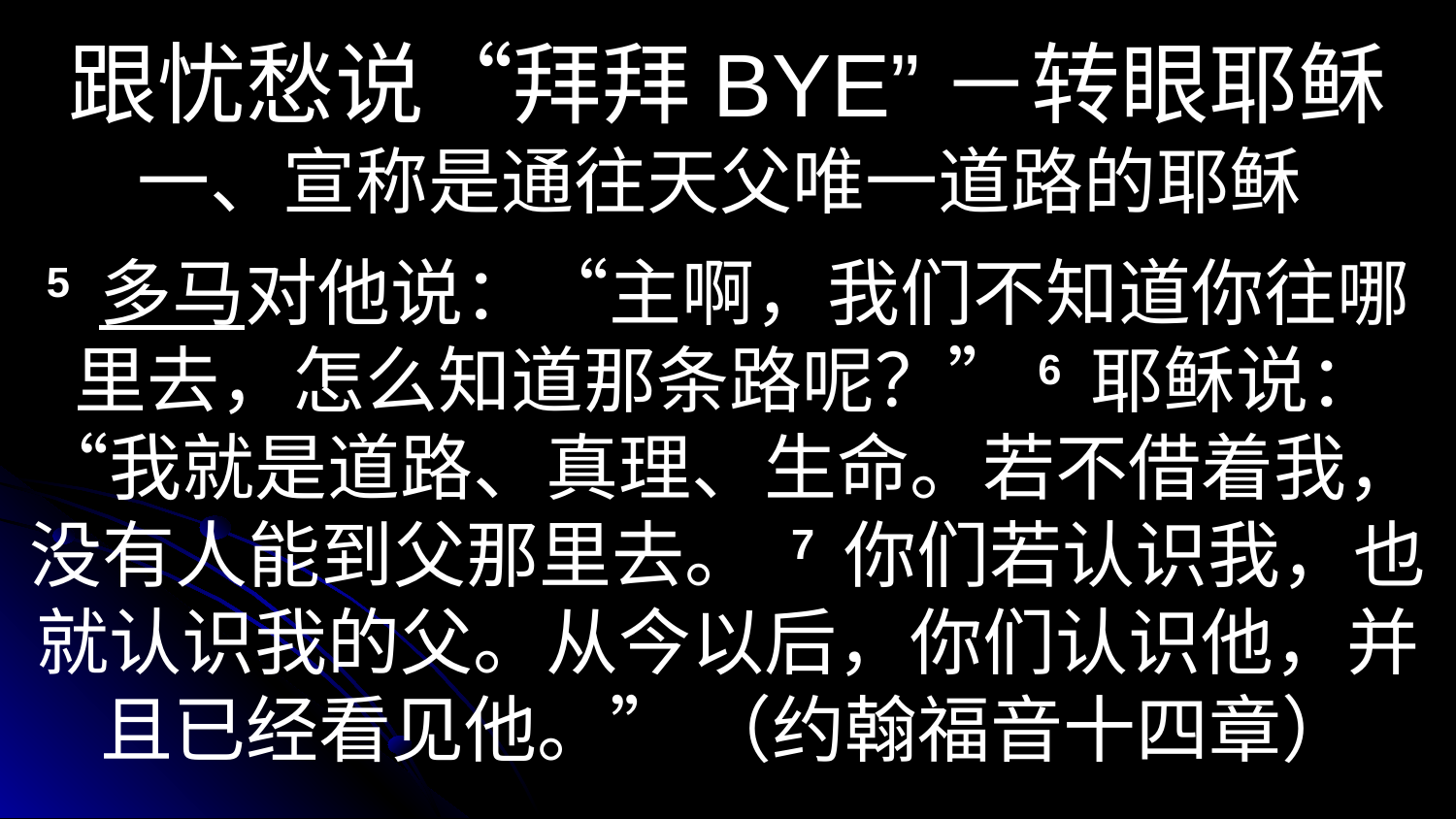

跟忧愁说“拜拜BYE”－转眼耶稣
一、宣称是通往天父唯一道路的耶稣
5 多马对他说：“主啊，我们不知道你往哪里去，怎么知道那条路呢？”6 耶稣说：“我就是道路、真理、生命。若不借着我，没有人能到父那里去。 7 你们若认识我，也就认识我的父。从今以后，你们认识他，并且已经看见他。” （约翰福音十四章）